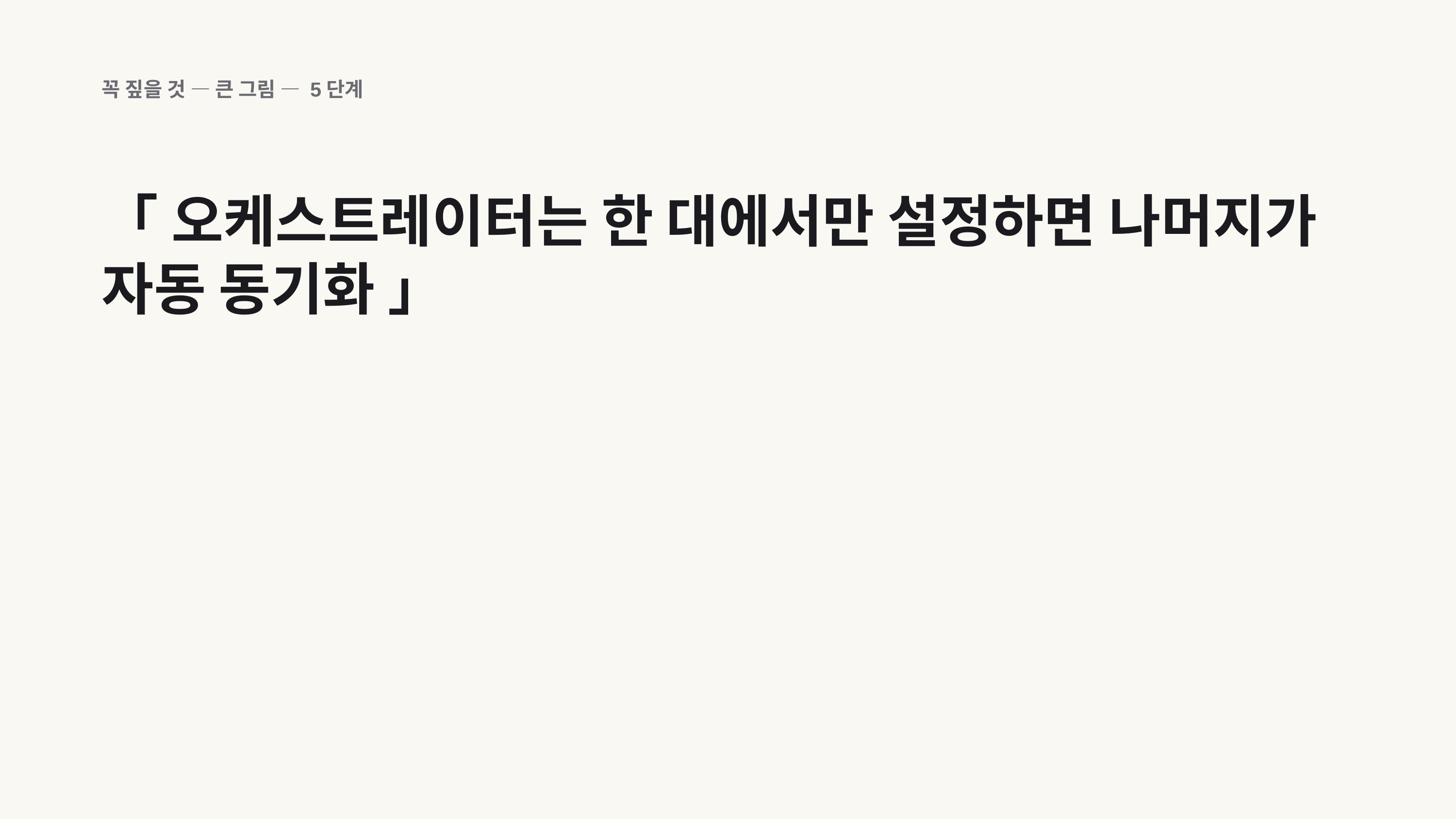

꼭 짚을 것 — 큰 그림 — 5단계
「 오케스트레이터는 한 대에서만 설정하면 나머지가 자동 동기화 」